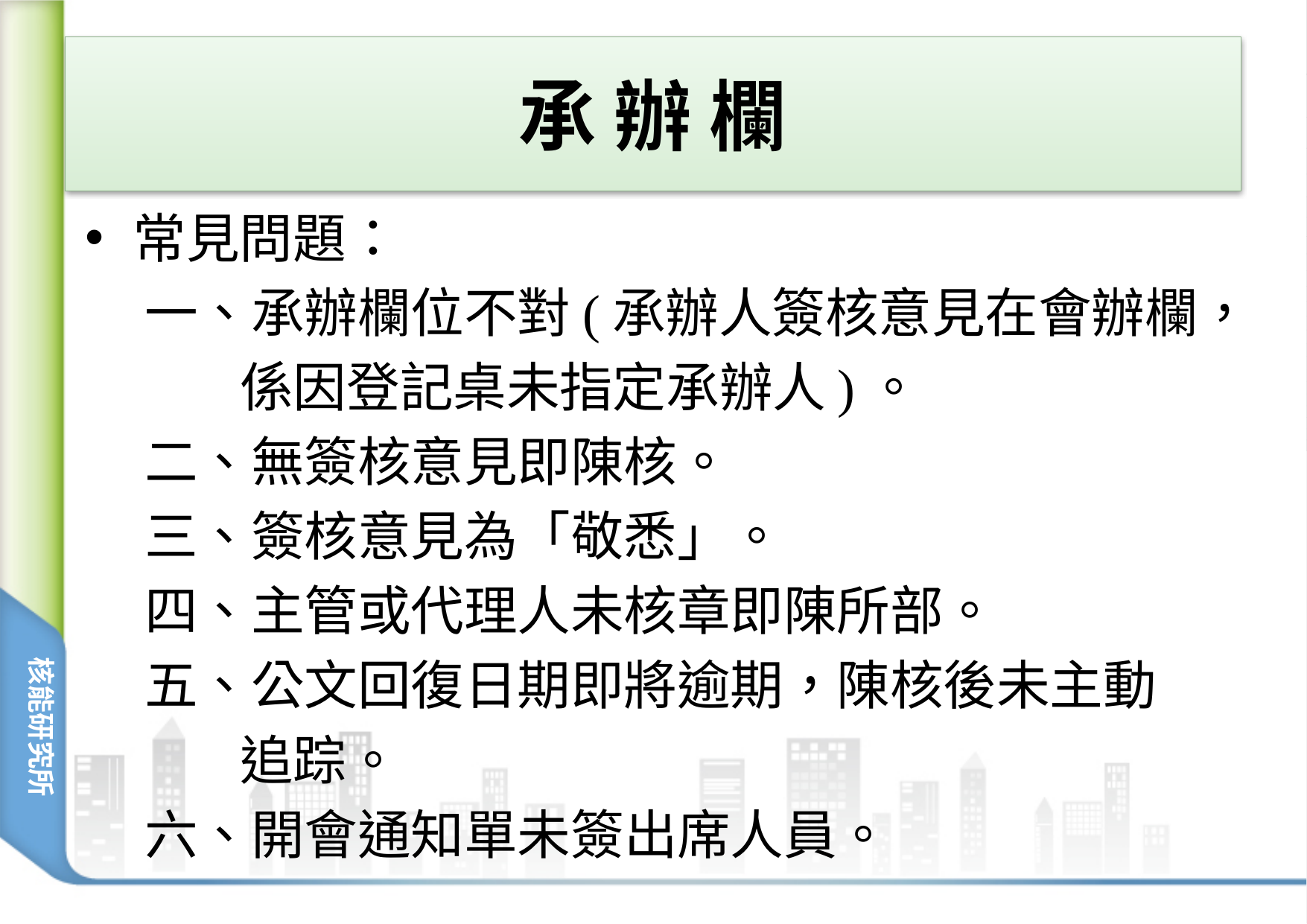

# 承 辦 欄
常見問題：
    一、承辦欄位不對(承辦人簽核意見在會辦欄，
            係因登記桌未指定承辦人)。
    二、無簽核意見即陳核。
    三、簽核意見為「敬悉」。
    四、主管或代理人未核章即陳所部。
    五、公文回復日期即將逾期，陳核後未主動
            追踪。
    六、開會通知單未簽出席人員。